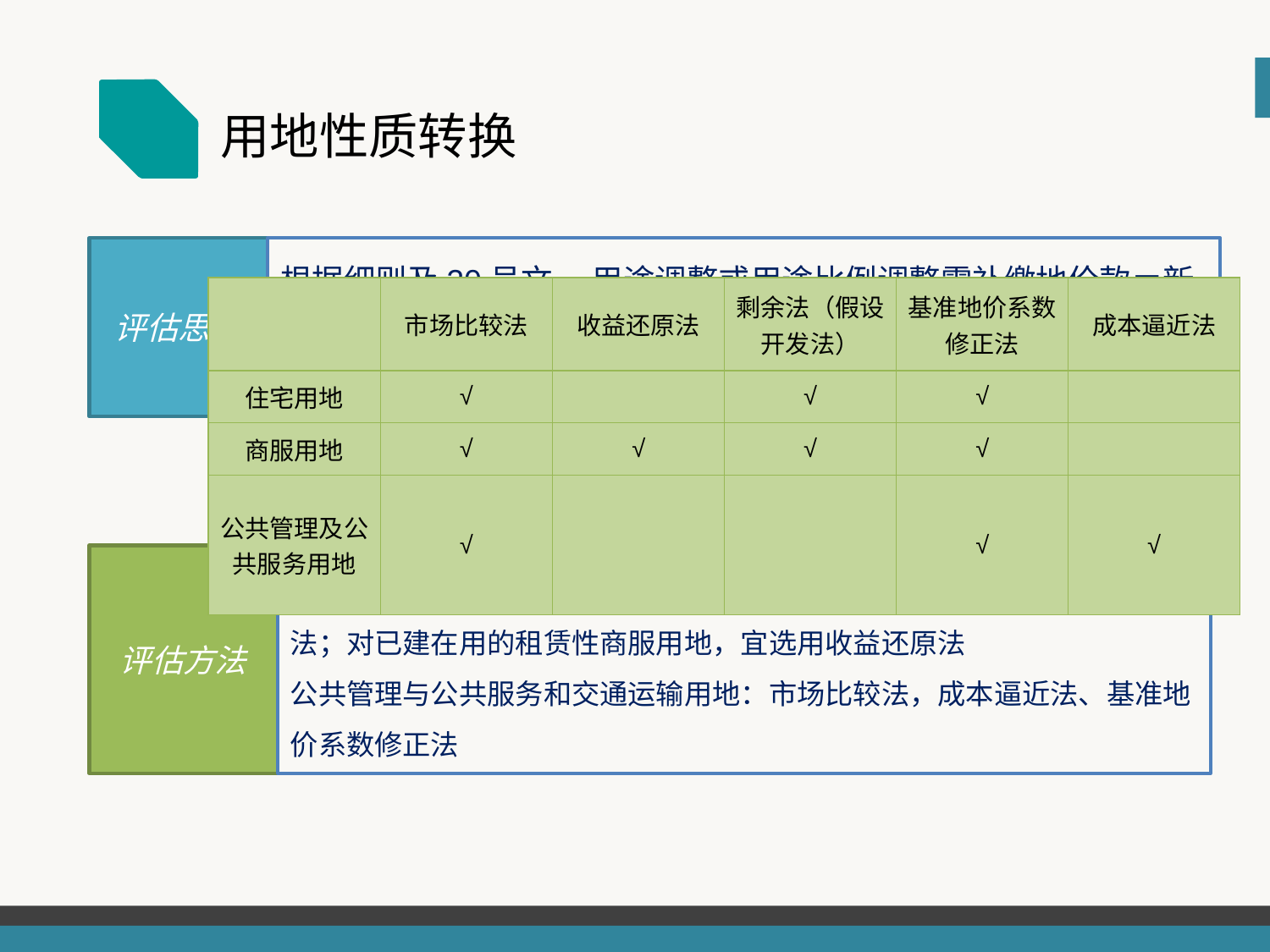

用地性质转换

评估思路
根据细则及20号文， 用途调整或用途比例调整需补缴地价款＝新用途或用途比例下的土地使用权市场价格－原用途或用途比例下的土地使用权市场价格
|  | 市场比较法 | 收益还原法 | 剩余法（假设开发法） | 基准地价系数修正法 | 成本逼近法 |
| --- | --- | --- | --- | --- | --- |
| 住宅用地 | √ |  | √ | √ |  |
| 商服用地 | √ | √ | √ | √ |  |
| 公共管理及公共服务用地 | √ |  |  | √ | √ |
评估方法
住宅、商服用地：市场比较法、剩余法或假设开发法、基准地价系数修正法；对已建在用的租赁性商服用地，宜选用收益还原法
公共管理与公共服务和交通运输用地：市场比较法，成本逼近法、基准地价系数修正法